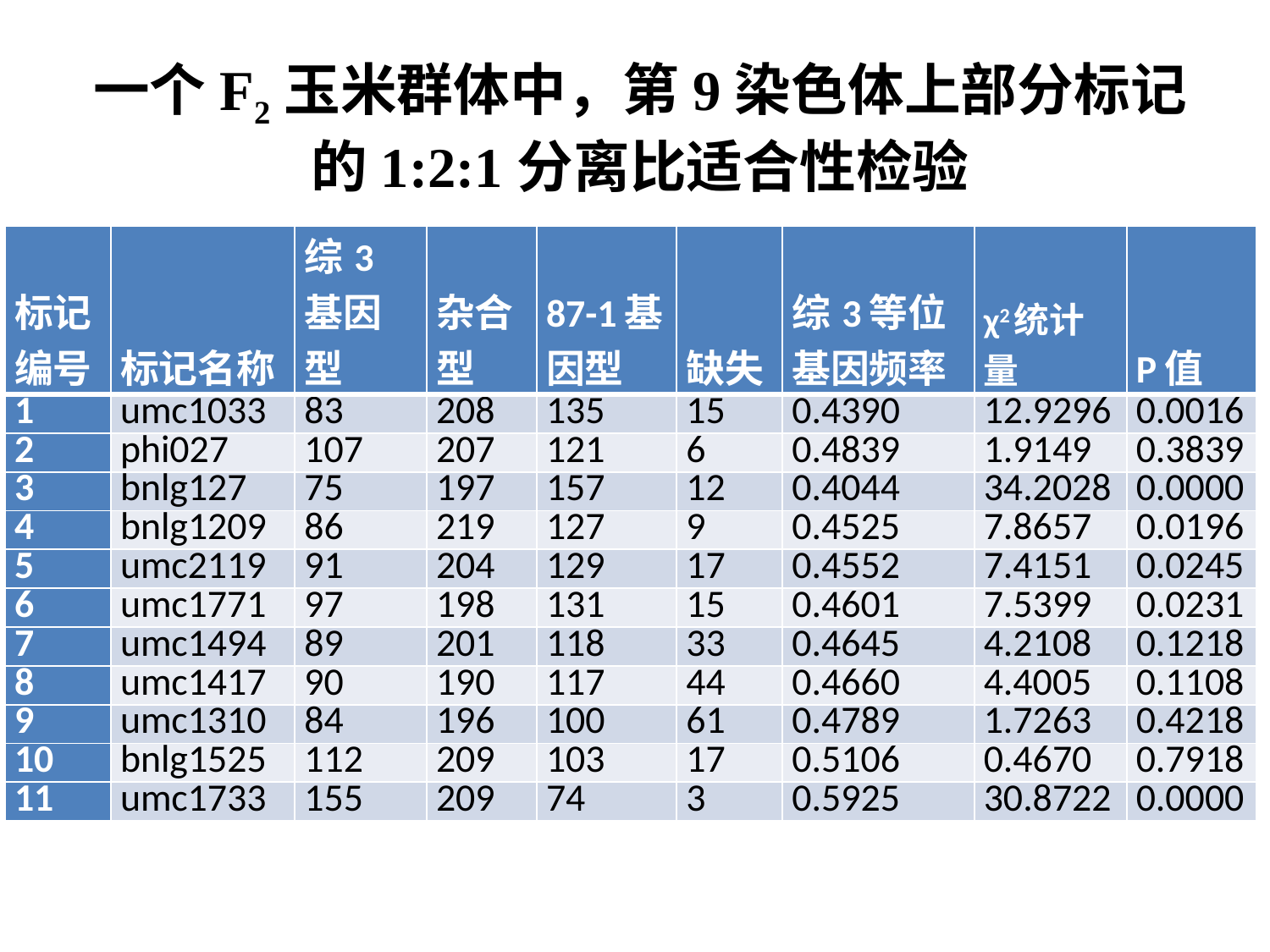

# 一个F2玉米群体中，第9染色体上部分标记的1:2:1分离比适合性检验
| 标记编号 | 标记名称 | 综3基因型 | 杂合型 | 87-1基因型 | 缺失 | 综3等位基因频率 | χ2统计量 | P值 |
| --- | --- | --- | --- | --- | --- | --- | --- | --- |
| 1 | umc1033 | 83 | 208 | 135 | 15 | 0.4390 | 12.9296 | 0.0016 |
| 2 | phi027 | 107 | 207 | 121 | 6 | 0.4839 | 1.9149 | 0.3839 |
| 3 | bnlg127 | 75 | 197 | 157 | 12 | 0.4044 | 34.2028 | 0.0000 |
| 4 | bnlg1209 | 86 | 219 | 127 | 9 | 0.4525 | 7.8657 | 0.0196 |
| 5 | umc2119 | 91 | 204 | 129 | 17 | 0.4552 | 7.4151 | 0.0245 |
| 6 | umc1771 | 97 | 198 | 131 | 15 | 0.4601 | 7.5399 | 0.0231 |
| 7 | umc1494 | 89 | 201 | 118 | 33 | 0.4645 | 4.2108 | 0.1218 |
| 8 | umc1417 | 90 | 190 | 117 | 44 | 0.4660 | 4.4005 | 0.1108 |
| 9 | umc1310 | 84 | 196 | 100 | 61 | 0.4789 | 1.7263 | 0.4218 |
| 10 | bnlg1525 | 112 | 209 | 103 | 17 | 0.5106 | 0.4670 | 0.7918 |
| 11 | umc1733 | 155 | 209 | 74 | 3 | 0.5925 | 30.8722 | 0.0000 |